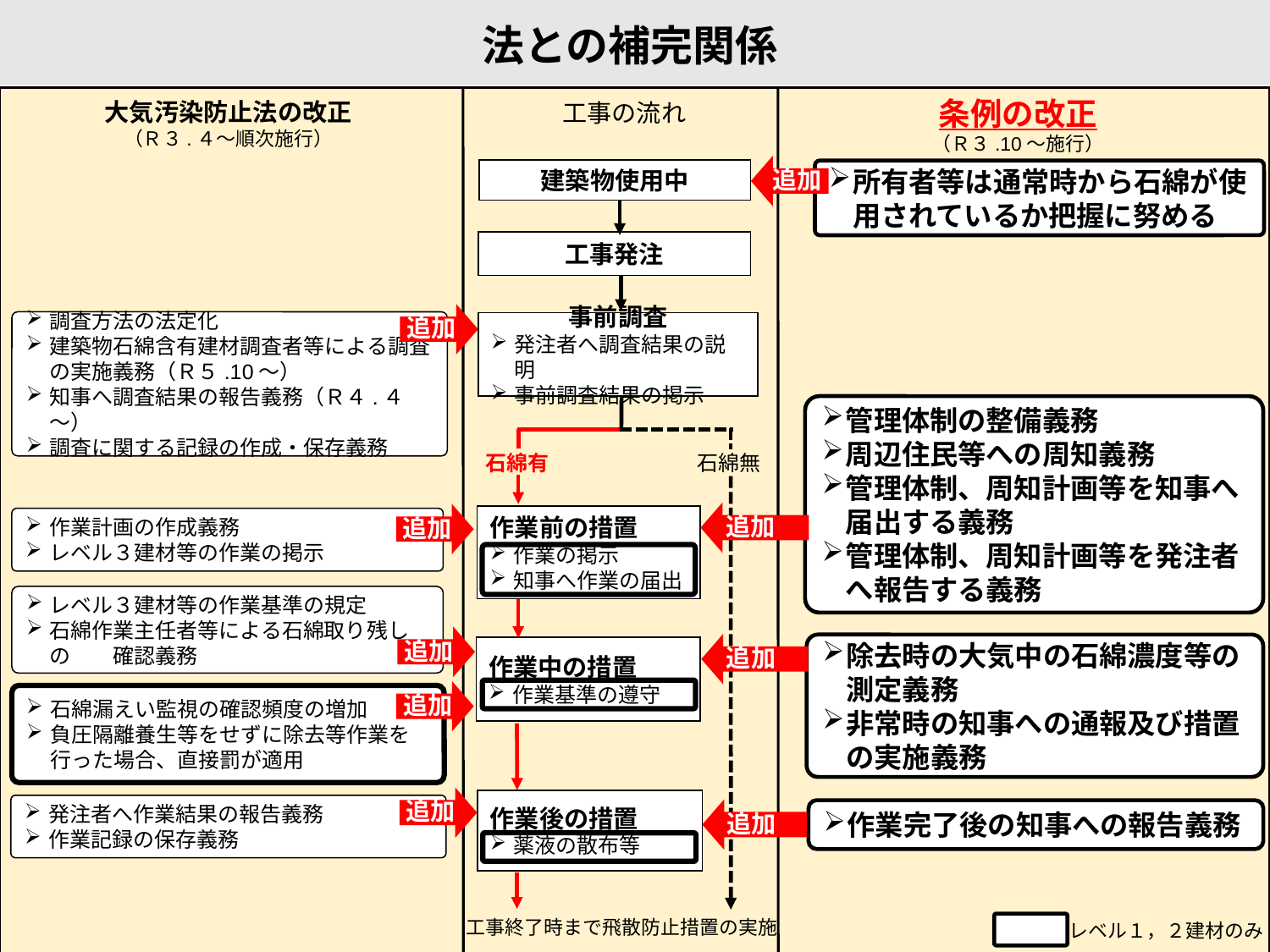

法との補完関係

条例の改正
（Ｒ３.10～施行）
大気汚染防止法の改正
（Ｒ３.４～順次施行）
工事の流れ

追加
建築物使用中
所有者等は通常時から石綿が使用されているか把握に努める
工事発注

追加
調査方法の法定化
建築物石綿含有建材調査者等による調査の実施義務（Ｒ５.10～）
知事へ調査結果の報告義務（Ｒ４.４～）
調査に関する記録の作成・保存義務
事前調査
発注者へ調査結果の説明
事前調査結果の掲示
石綿有
石綿無
管理体制の整備義務
周辺住民等への周知義務
管理体制、周知計画等を知事へ届出する義務
管理体制、周知計画等を発注者へ報告する義務

追加

追加
作業前の措置
作業の掲示
知事へ作業の届出
作業計画の作成義務
レベル３建材等の作業の掲示

レベル３建材等の作業基準の規定
石綿作業主任者等による石綿取り残しの　　確認義務

追加

追加
除去時の大気中の石綿濃度等の測定義務
非常時の知事への通報及び措置の実施義務
作業中の措置
作業基準の遵守

追加
石綿漏えい監視の確認頻度の増加
負圧隔離養生等をせずに除去等作業を行った場合、直接罰が適用

追加
作業後の措置
薬液の散布等
発注者へ作業結果の報告義務
作業記録の保存義務

追加
作業完了後の知事への報告義務

レベル１，２建材のみ

工事終了時まで飛散防止措置の実施